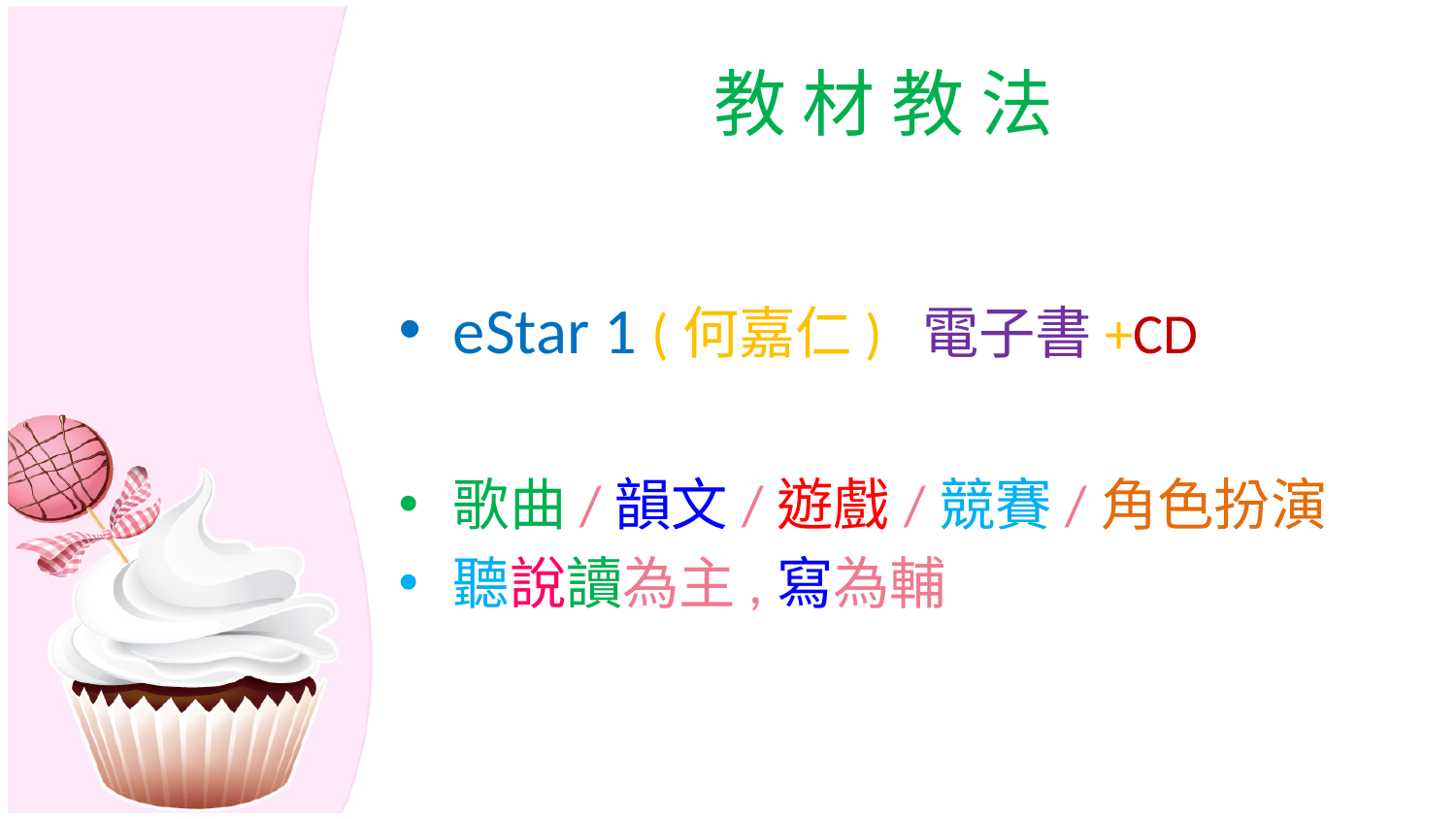

# 教 材 教 法

eStar 1 (何嘉仁)  電子書+CD

歌曲/韻文/遊戲/競賽/角色扮演
聽說讀為主,寫為輔